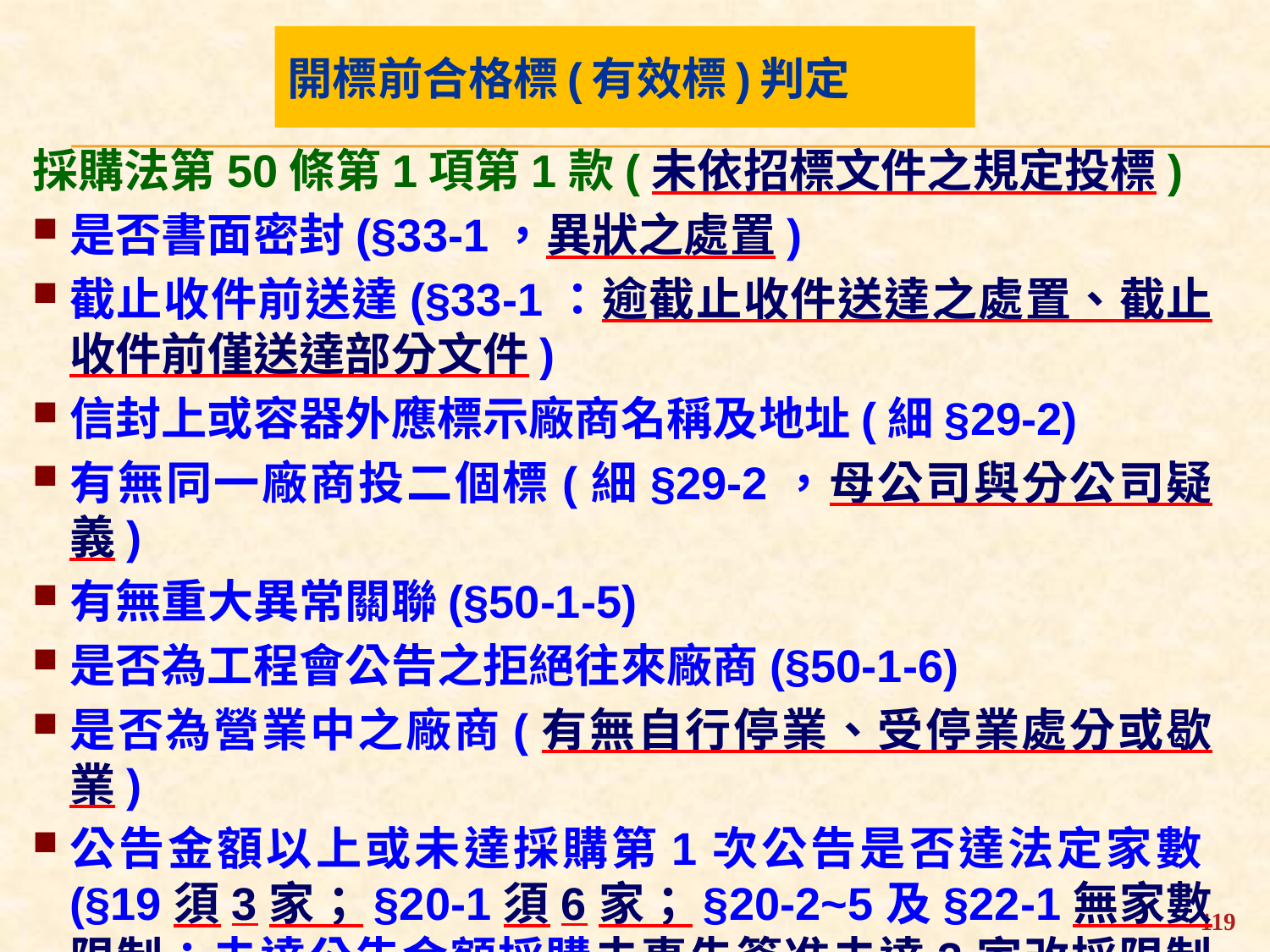

開標前合格標(有效標)判定
採購法第50條第1項第1款(未依招標文件之規定投標)
是否書面密封(§33-1，異狀之處置)
截止收件前送達(§33-1：逾截止收件送達之處置、截止收件前僅送達部分文件)
信封上或容器外應標示廠商名稱及地址(細§29-2)
有無同一廠商投二個標(細§29-2，母公司與分公司疑義)
有無重大異常關聯(§50-1-5)
是否為工程會公告之拒絕往來廠商(§50-1-6)
是否為營業中之廠商(有無自行停業、受停業處分或歇業)
公告金額以上或未達採購第1次公告是否達法定家數(§19須3家；§20-1須6家；§20-2~5及§22-1無家數限制；未達公告金額採購未事先簽准未達3家改採限制性須3家；已事先簽准未達3家改採限制性無家數限制)

119